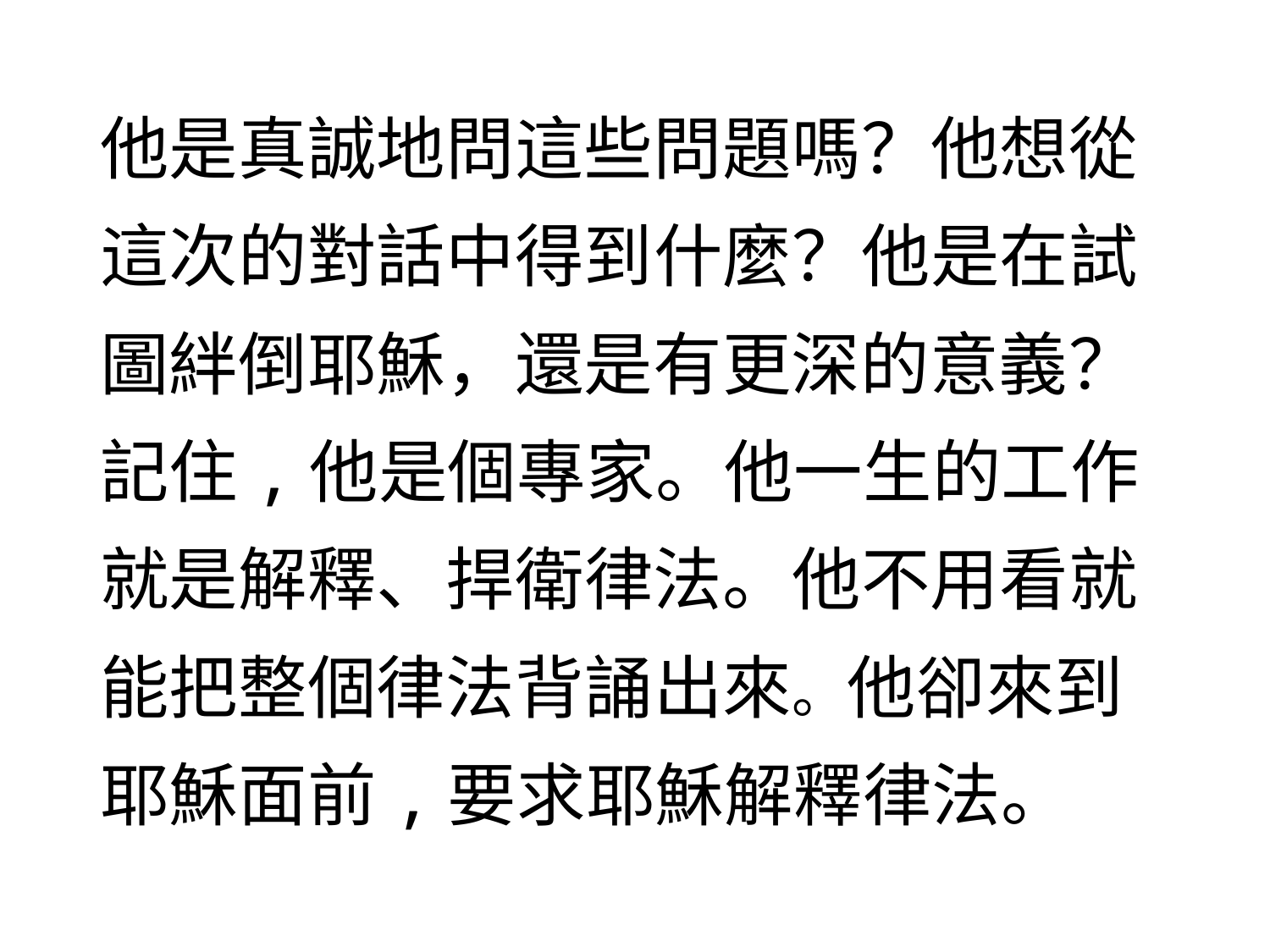

他是真誠地問這些問題嗎？他想從這次的對話中得到什麼？他是在試圖絆倒耶穌，還是有更深的意義？記住,他是個專家。他一生的工作就是解釋、捍衛律法。他不用看就能把整個律法背誦出來。他卻來到耶穌面前,要求耶穌解釋律法。